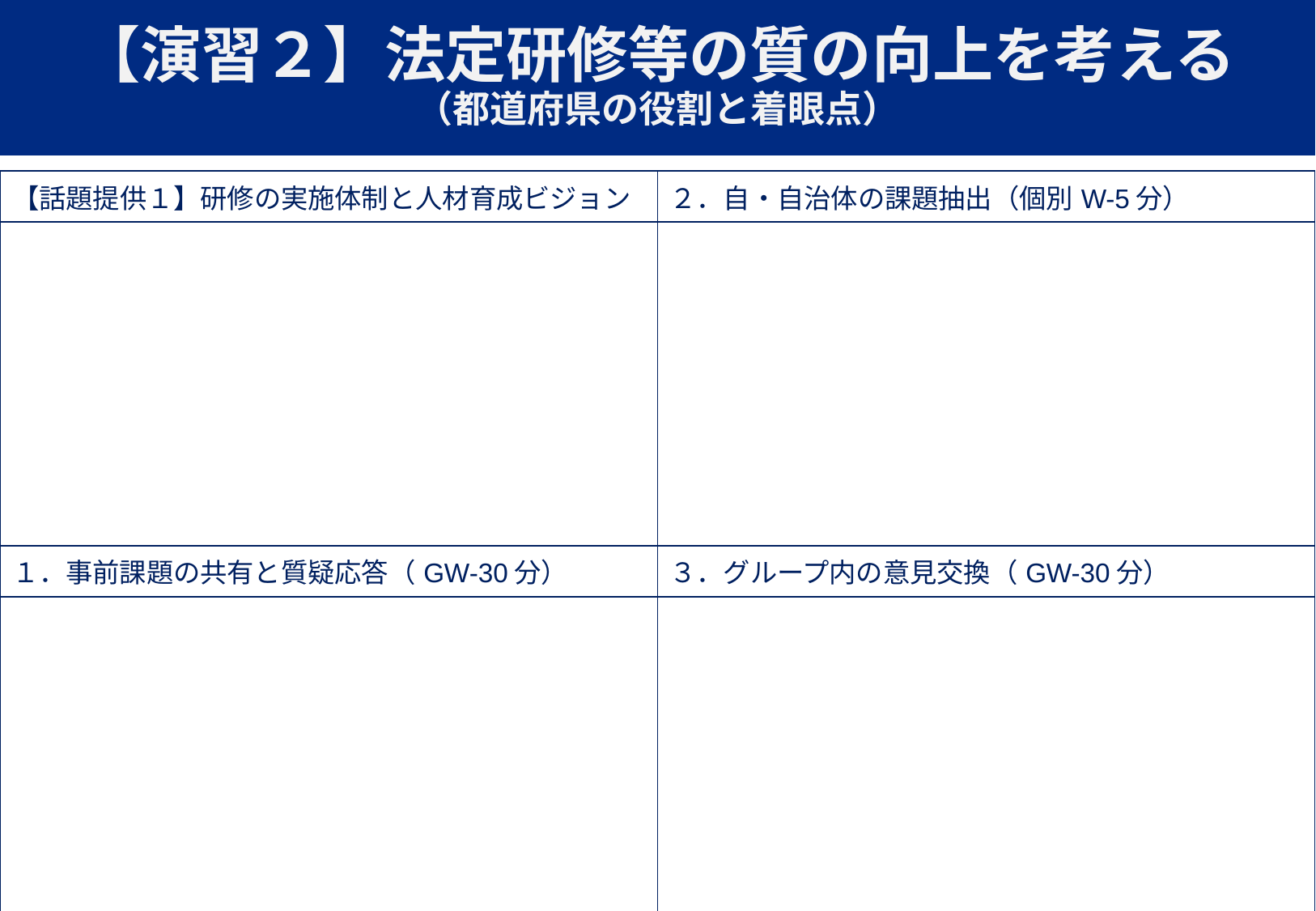

# 【演習２】法定研修等の質の向上を考える （都道府県の役割と着眼点）
| 【話題提供１】研修の実施体制と人材育成ビジョン | ２．自・自治体の課題抽出（個別W-5分） |
| --- | --- |
|  |  |
| １．事前課題の共有と質疑応答（GW-30分） | ３．グループ内の意見交換（GW-30分） |
|  |  |